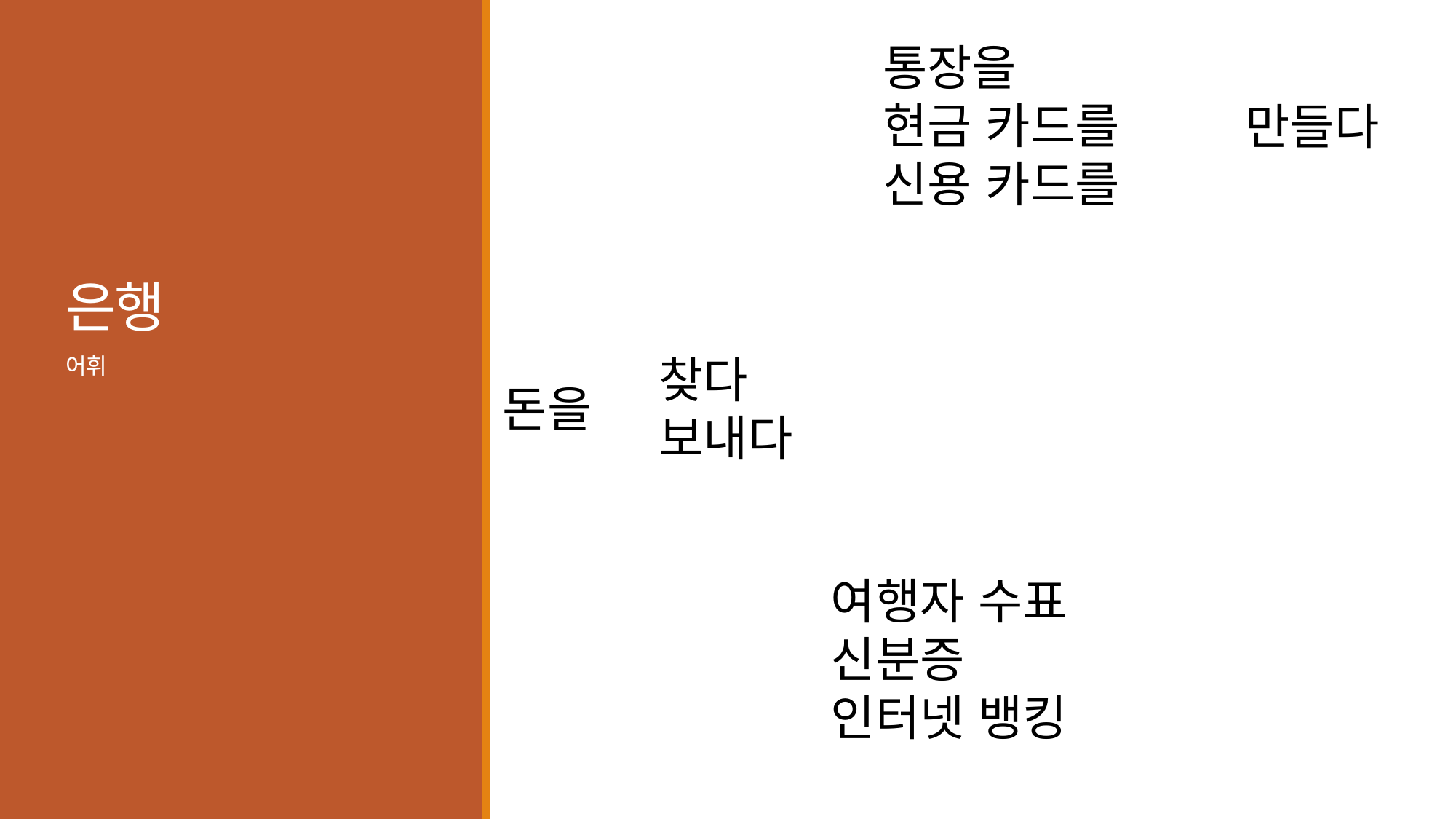

통장을
현금 카드를
신용 카드를
# 은행
만들다
찾다
보내다
어휘
돈을
여행자 수표
신분증
인터넷 뱅킹